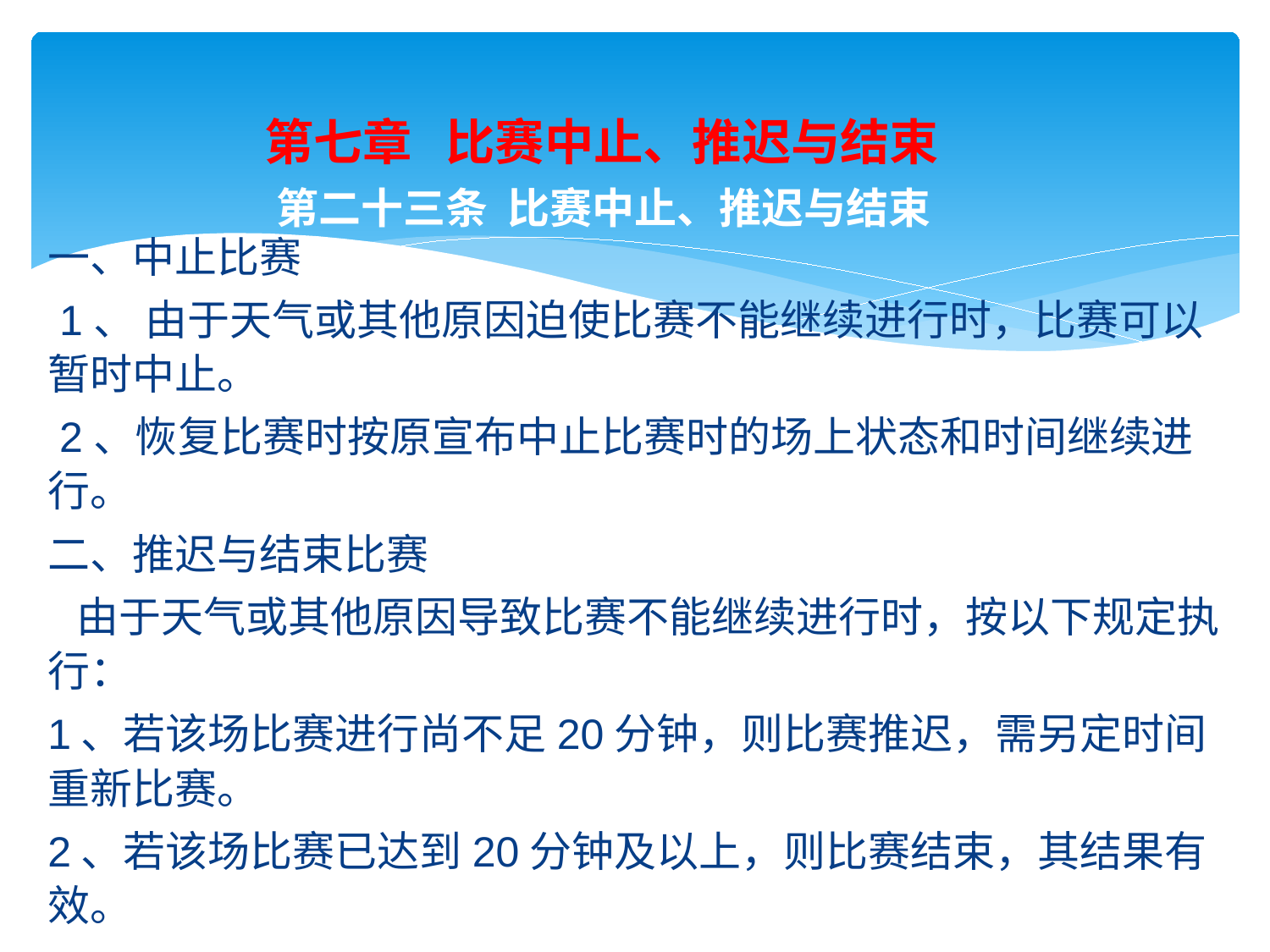

第七章   比赛中止、推迟与结束
                       第二十三条  比赛中止、推迟与结束
一、中止比赛
 1、 由于天气或其他原因迫使比赛不能继续进行时，比赛可以暂时中止。
 2、恢复比赛时按原宣布中止比赛时的场上状态和时间继续进行。
二、推迟与结束比赛
  由于天气或其他原因导致比赛不能继续进行时，按以下规定执行：
1、若该场比赛进行尚不足20分钟，则比赛推迟，需另定时间重新比赛。
2、若该场比赛已达到20分钟及以上，则比赛结束，其结果有效。
1、由于